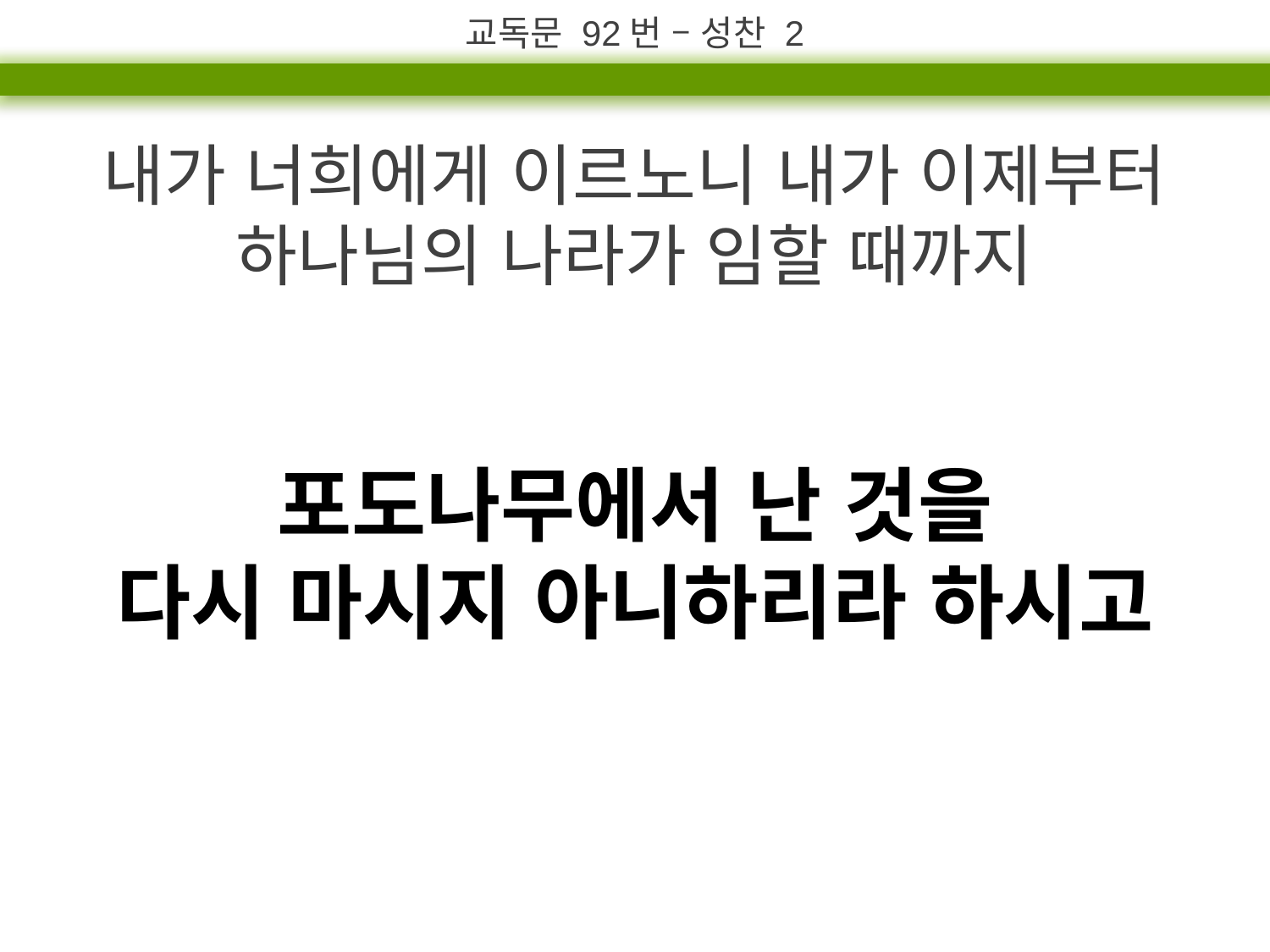

교독문 92번 – 성찬 2

내가 너희에게 이르노니 내가 이제부터 하나님의 나라가 임할 때까지
포도나무에서 난 것을
다시 마시지 아니하리라 하시고